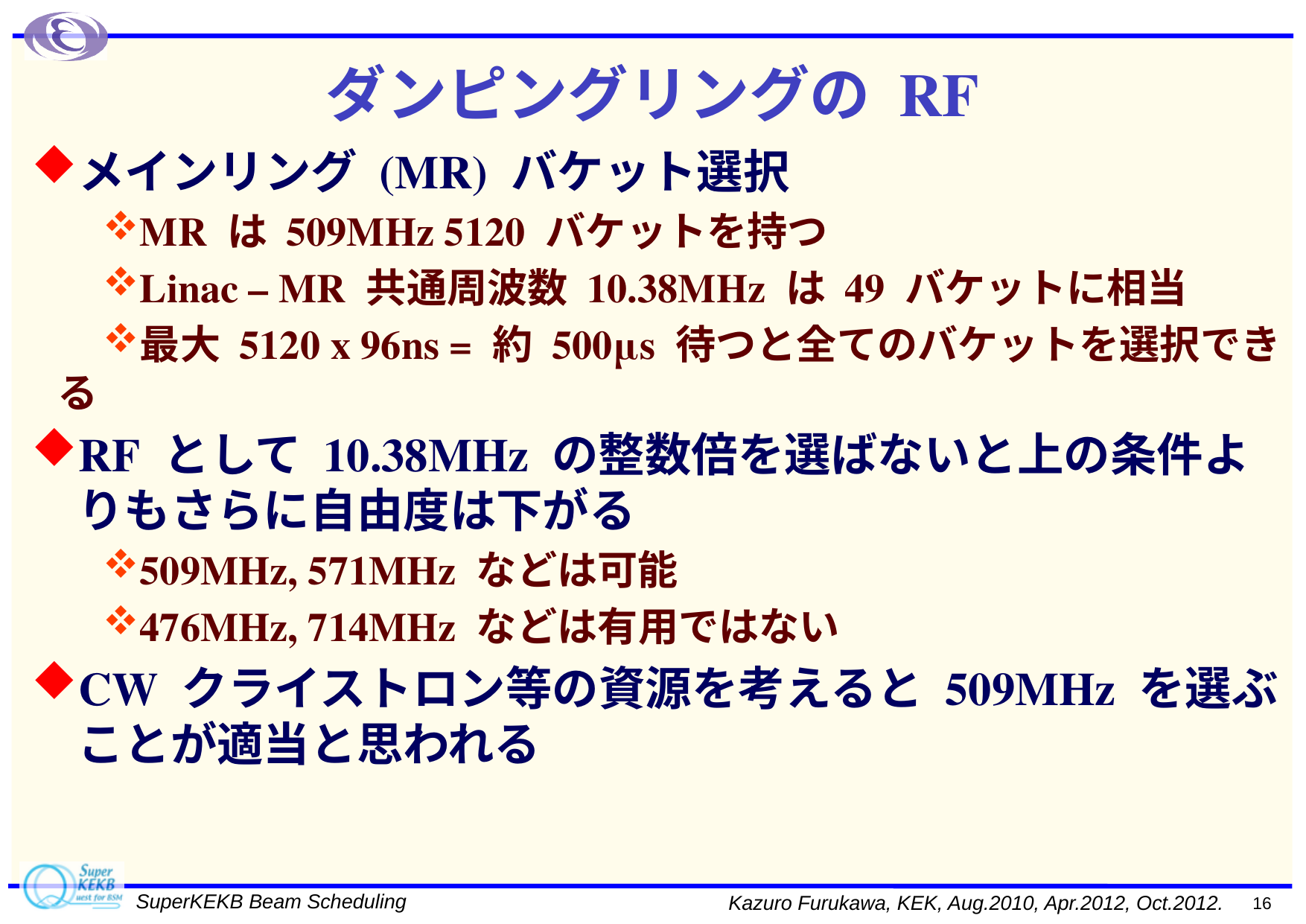

# ダンピングリングの RF
メインリング (MR) バケット選択
MR は 509MHz 5120 バケットを持つ
Linac – MR 共通周波数 10.38MHz は 49 バケットに相当
最大 5120 x 96ns = 約 500μs 待つと全てのバケットを選択できる
RF として 10.38MHz の整数倍を選ばないと上の条件よりもさらに自由度は下がる
509MHz, 571MHz などは可能
476MHz, 714MHz などは有用ではない
CW クライストロン等の資源を考えると 509MHz を選ぶことが適当と思われる
16